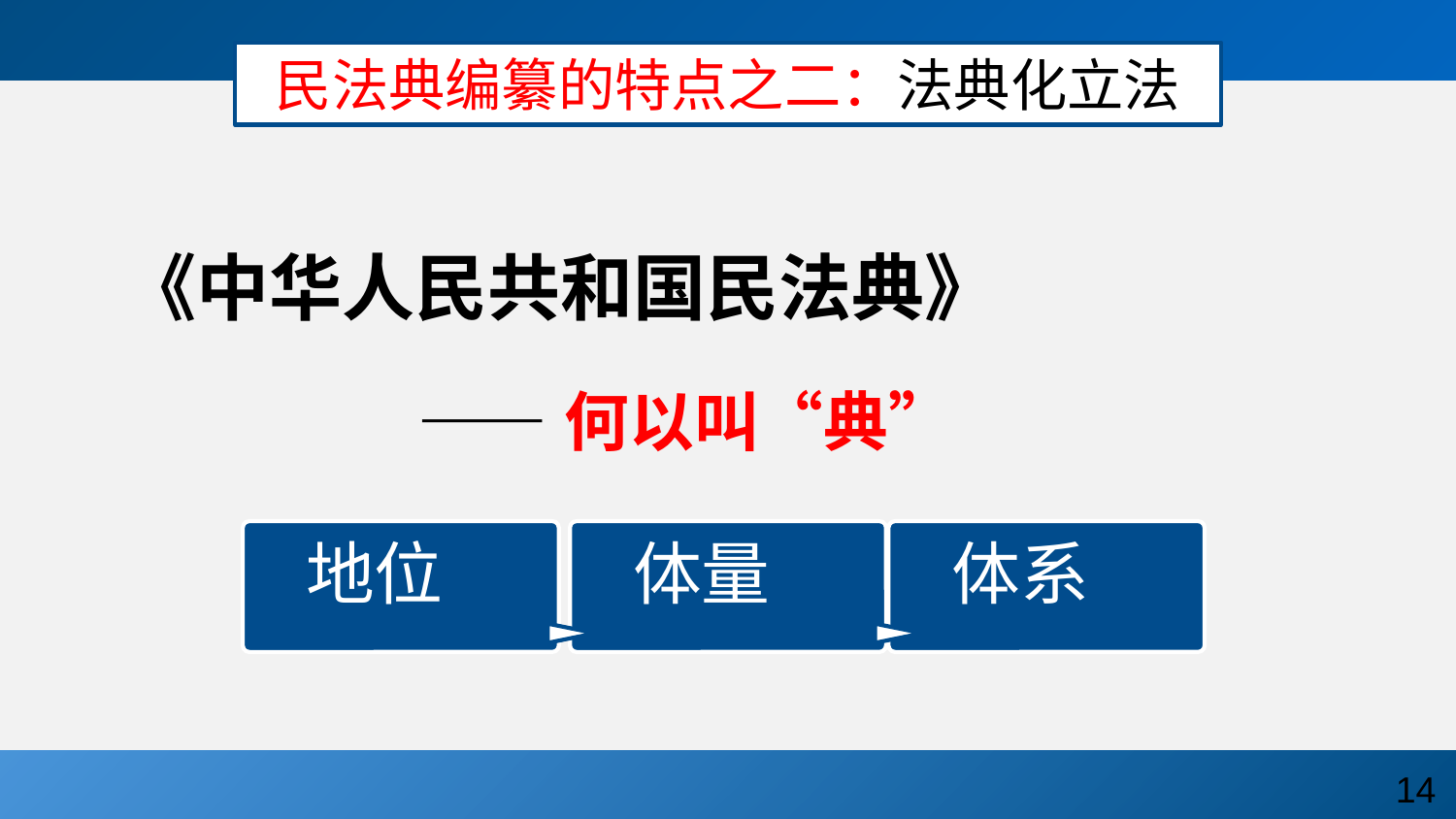

民法典编纂的特点之二：法典化立法
《中华人民共和国民法典》
                    ——何以叫“典”

地位

体量

体系
14